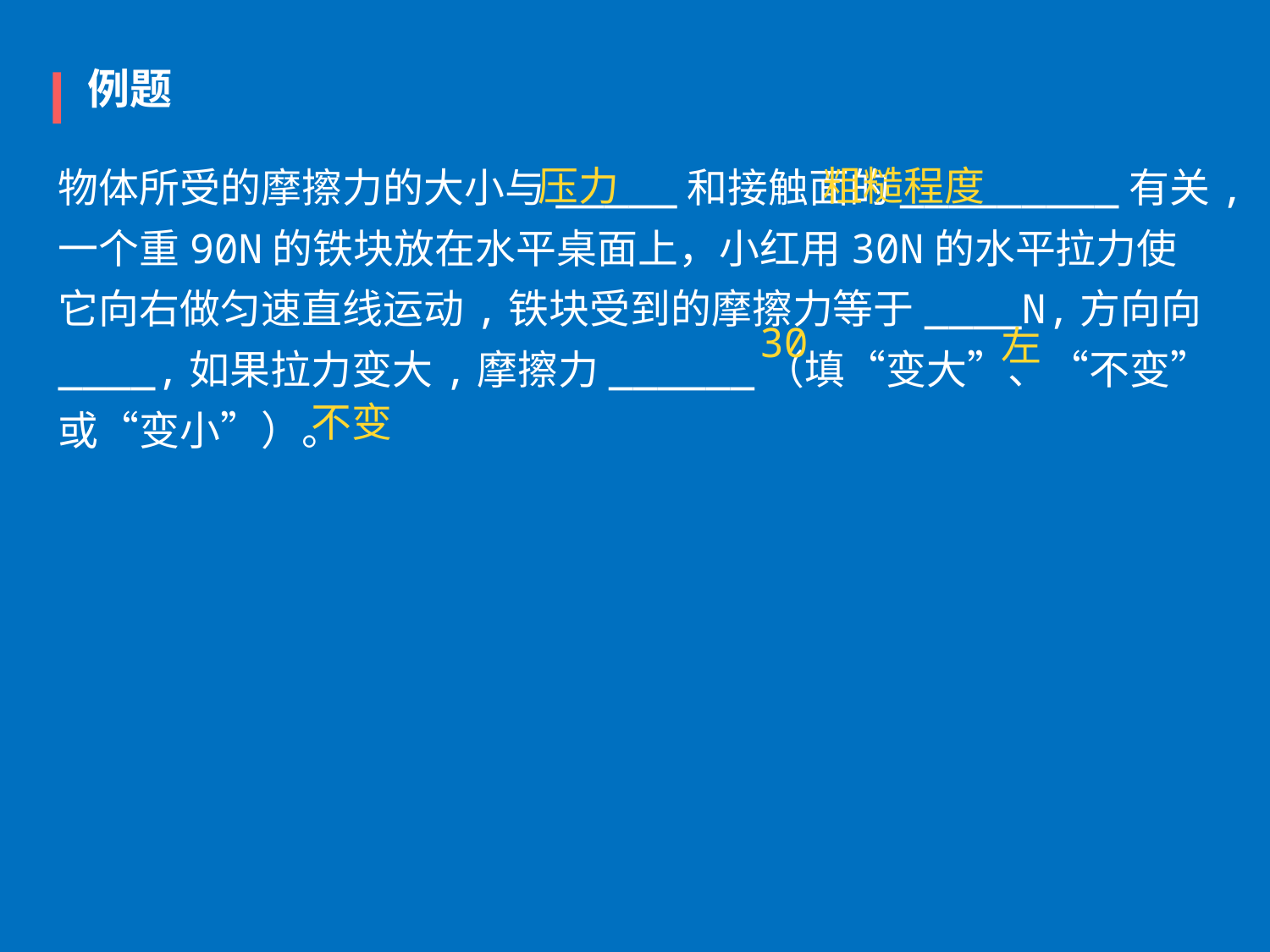

例题

压力
粗糙程度
物体所受的摩擦力的大小与_____和接触面的_________有关,一个重90N的铁块放在水平桌面上，小红用30N的水平拉力使它向右做匀速直线运动,铁块受到的摩擦力等于____N,方向向____,如果拉力变大,摩擦力______（填“变大”、“不变”或“变小”）。
30
左
不变